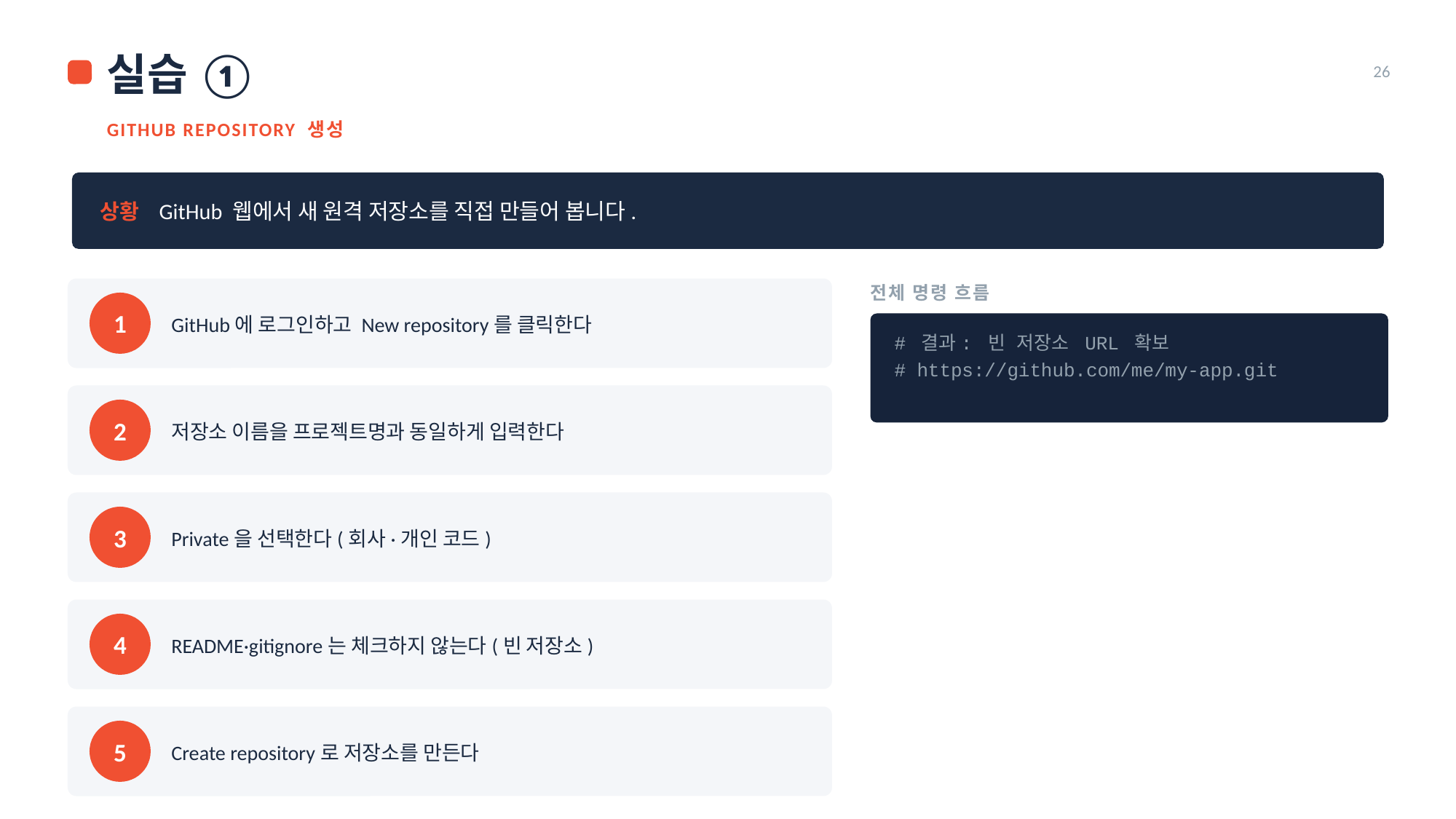

실습 ①
26

GITHUB REPOSITORY 생성

상황   GitHub 웹에서 새 원격 저장소를 직접 만들어 봅니다.
전체 명령 흐름

GitHub에 로그인하고 New repository를 클릭한다

1

# 결과: 빈 저장소 URL 확보
# https://github.com/me/my-app.git

저장소 이름을 프로젝트명과 동일하게 입력한다

2

Private을 선택한다(회사·개인 코드)

3

README·gitignore는 체크하지 않는다(빈 저장소)

4

Create repository로 저장소를 만든다

5